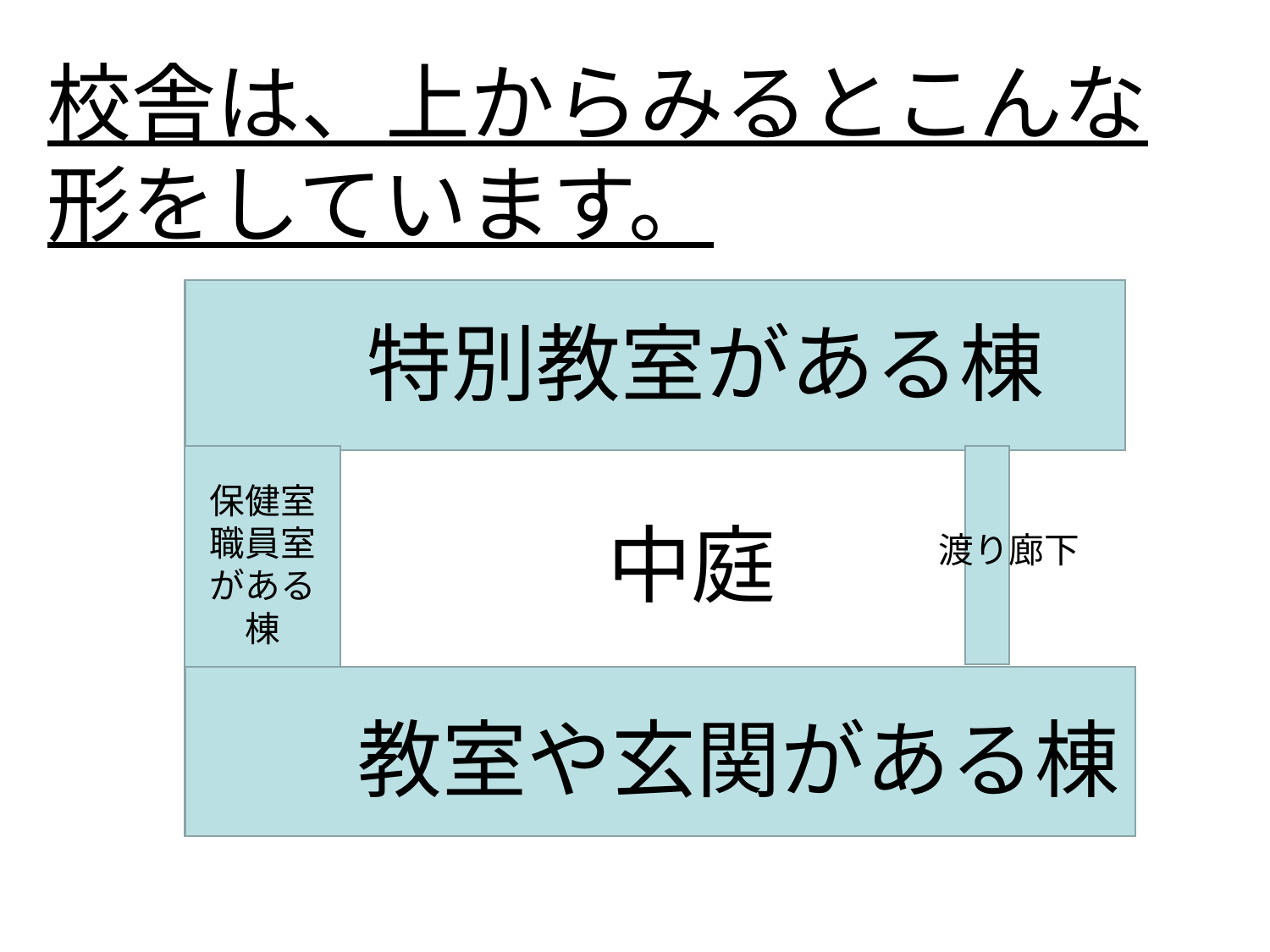

校舎は、上からみるとこんな形をしています。
特別教室がある棟

中庭
保健室
職員室
がある
棟
渡り廊下
教室や玄関がある棟